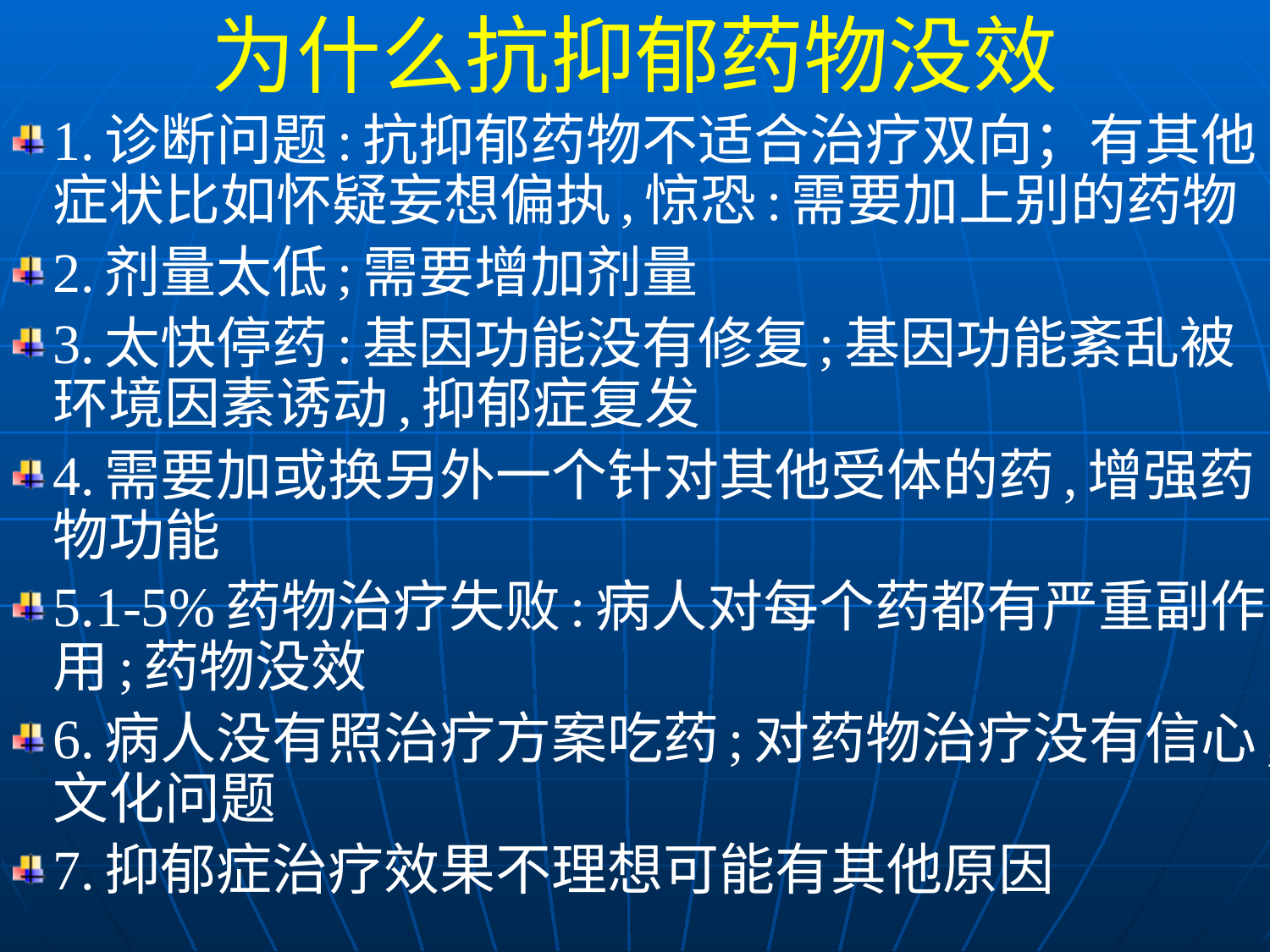

为什么抗抑郁药物没效
1.诊断问题:抗抑郁药物不适合治疗双向；有其他症状比如怀疑妄想偏执,惊恐:需要加上别的药物
2.剂量太低;需要增加剂量
3.太快停药:基因功能没有修复;基因功能紊乱被环境因素诱动,抑郁症复发
4.需要加或换另外一个针对其他受体的药,增强药物功能
5.1-5%药物治疗失败:病人对每个药都有严重副作用;药物没效
6.病人没有照治疗方案吃药;对药物治疗没有信心;文化问题
7.抑郁症治疗效果不理想可能有其他原因